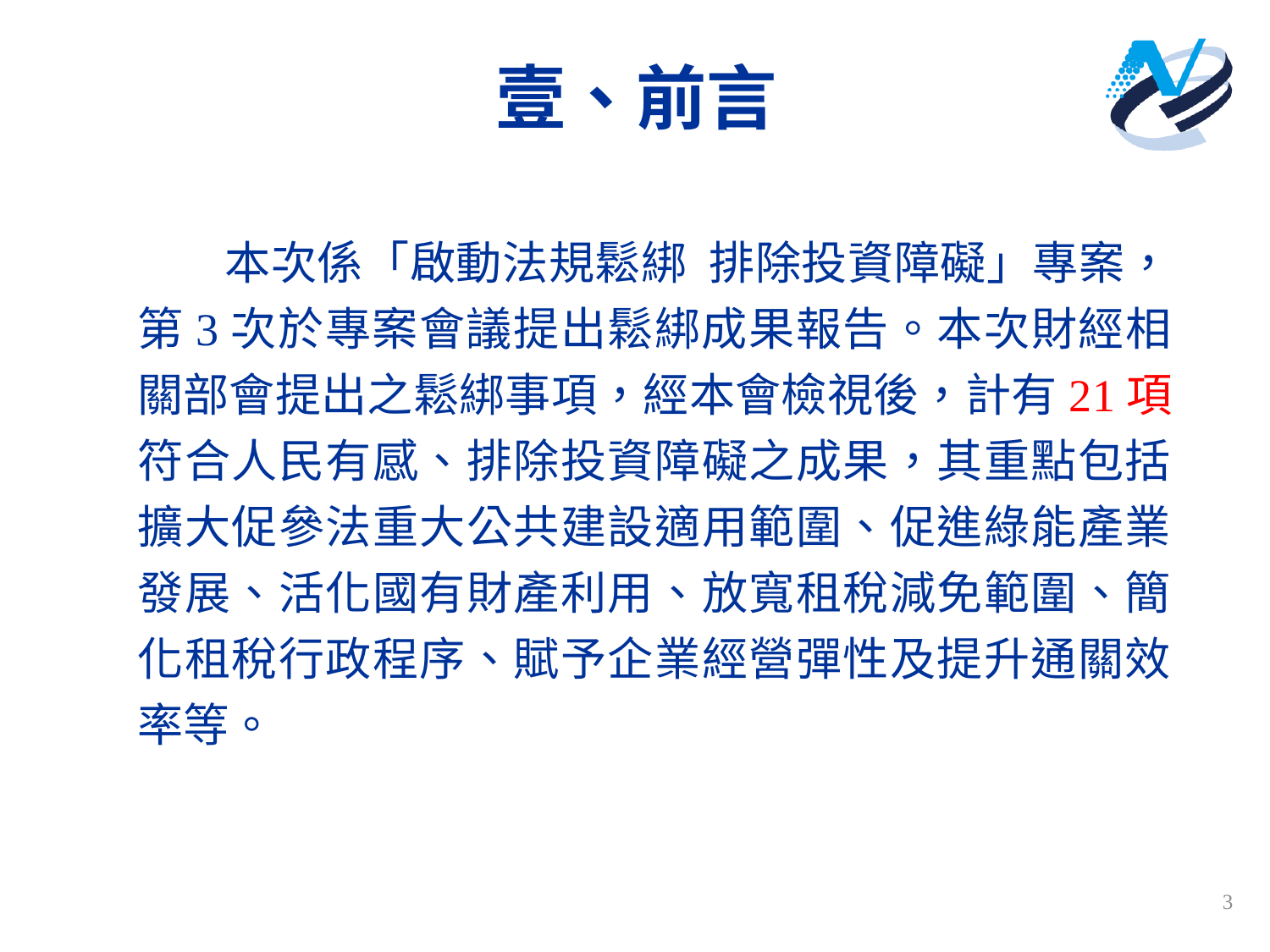

# 壹、前言
本次係「啟動法規鬆綁  排除投資障礙」專案，第3次於專案會議提出鬆綁成果報告。本次財經相關部會提出之鬆綁事項，經本會檢視後，計有21項符合人民有感、排除投資障礙之成果，其重點包括擴大促參法重大公共建設適用範圍、促進綠能產業發展、活化國有財產利用、放寬租稅減免範圍、簡化租稅行政程序、賦予企業經營彈性及提升通關效率等。

3